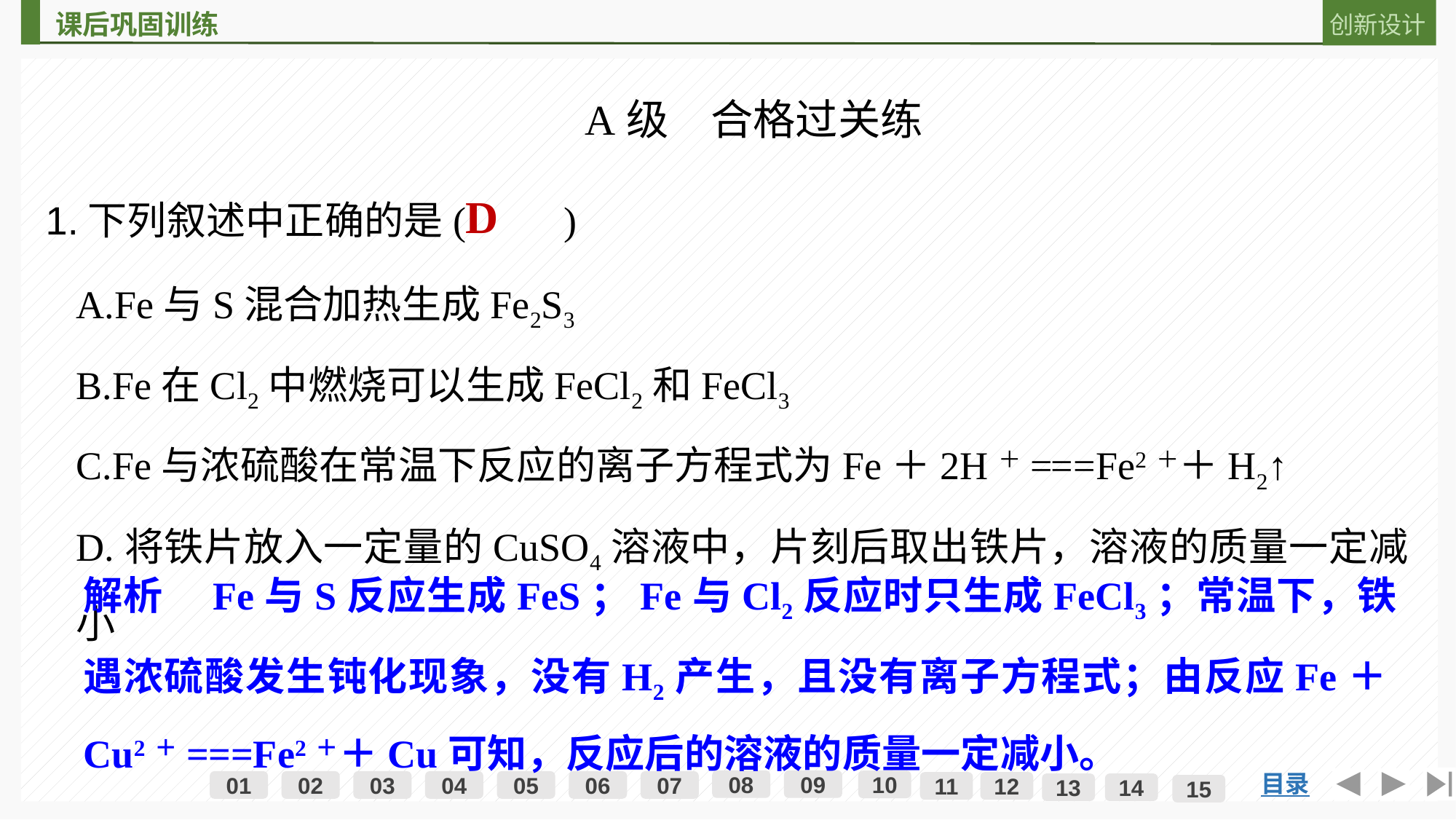

A级　合格过关练
1.下列叙述中正确的是(　　)
D
A.Fe与S混合加热生成Fe2S3
B.Fe在Cl2中燃烧可以生成FeCl2和FeCl3
C.Fe与浓硫酸在常温下反应的离子方程式为Fe＋2H＋===Fe2＋＋H2↑
D.将铁片放入一定量的CuSO4溶液中，片刻后取出铁片，溶液的质量一定减小
解析　Fe与S反应生成FeS；Fe与Cl2反应时只生成FeCl3；常温下，铁遇浓硫酸发生钝化现象，没有H2产生，且没有离子方程式；由反应Fe＋Cu2＋===Fe2＋＋Cu可知，反应后的溶液的质量一定减小。